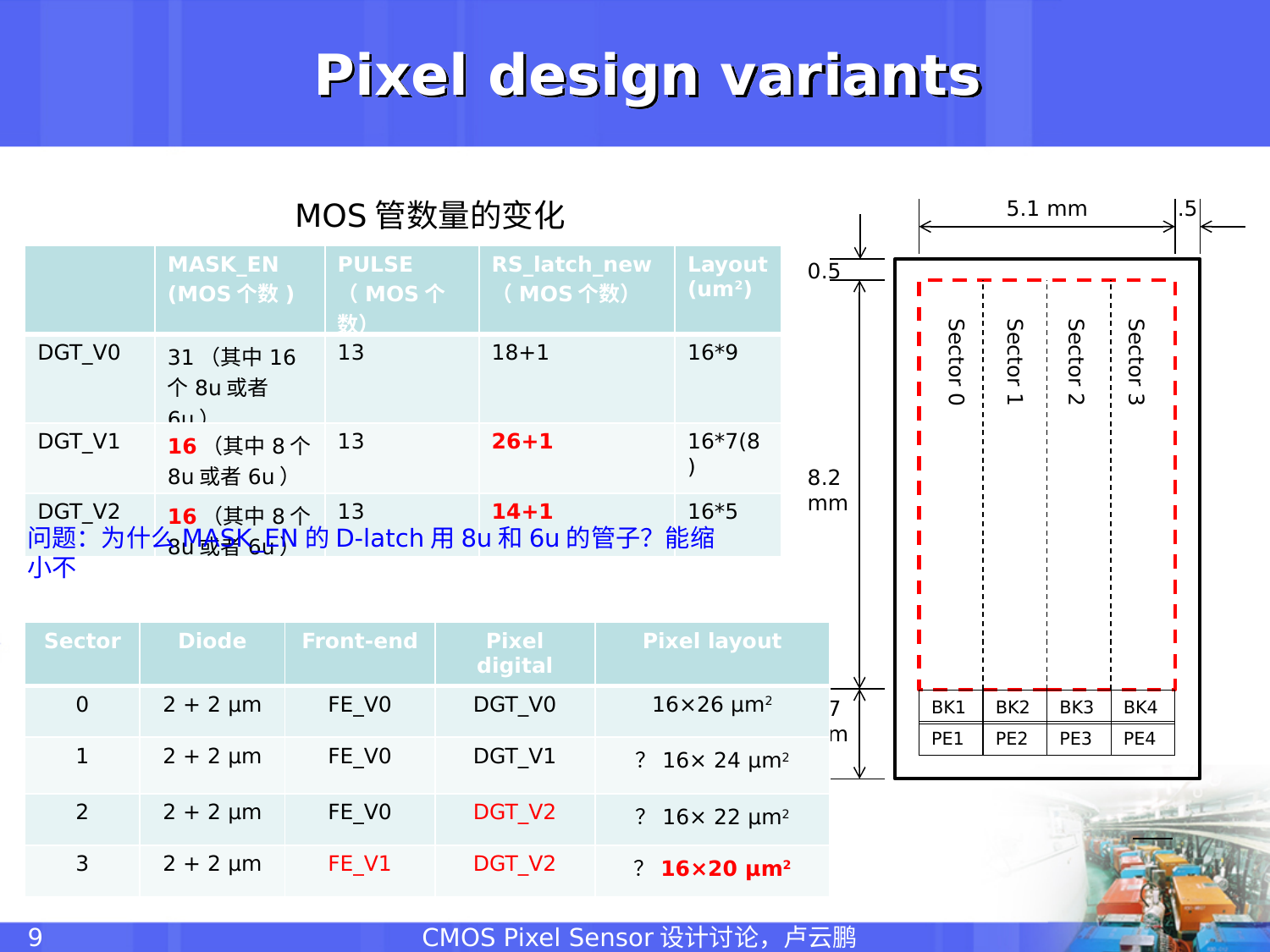

# Pixel design variants
MOS管数量的变化
5.1 mm
.5
|  | MASK\_EN (MOS个数) | PULSE （MOS个数） | RS\_latch\_new（MOS个数） | Layout (um2) |
| --- | --- | --- | --- | --- |
| DGT\_V0 | 31（其中16个8u或者6u） | 13 | 18+1 | 16\*9 |
| DGT\_V1 | 16（其中8个8u或者6u） | 13 | 26+1 | 16\*7(8) |
| DGT\_V2 | 16（其中8个8u或者6u） | 13 | 14+1 | 16\*5 |
0.5

Sector 0
Sector 1
Sector 2
Sector 3
8.2
mm
问题：为什么MASK_EN的D-latch用8u和6u的管子？能缩小不
| Sector | Diode | Front-end | Pixel digital | Pixel layout |
| --- | --- | --- | --- | --- |
| 0 | 2 + 2 μm | FE\_V0 | DGT\_V0 | 16×26 μm2 |
| 1 | 2 + 2 μm | FE\_V0 | DGT\_V1 | ？16× 24 μm2 |
| 2 | 2 + 2 μm | FE\_V0 | DGT\_V2 | ？16× 22 μm2 |
| 3 | 2 + 2 μm | FE\_V1 | DGT\_V2 | ？16×20 μm2 |
1.7
mm
BK1
BK2
BK3
BK4
PE1
PE2
PE3
PE4
CMOS Pixel Sensor设计讨论，卢云鹏
9